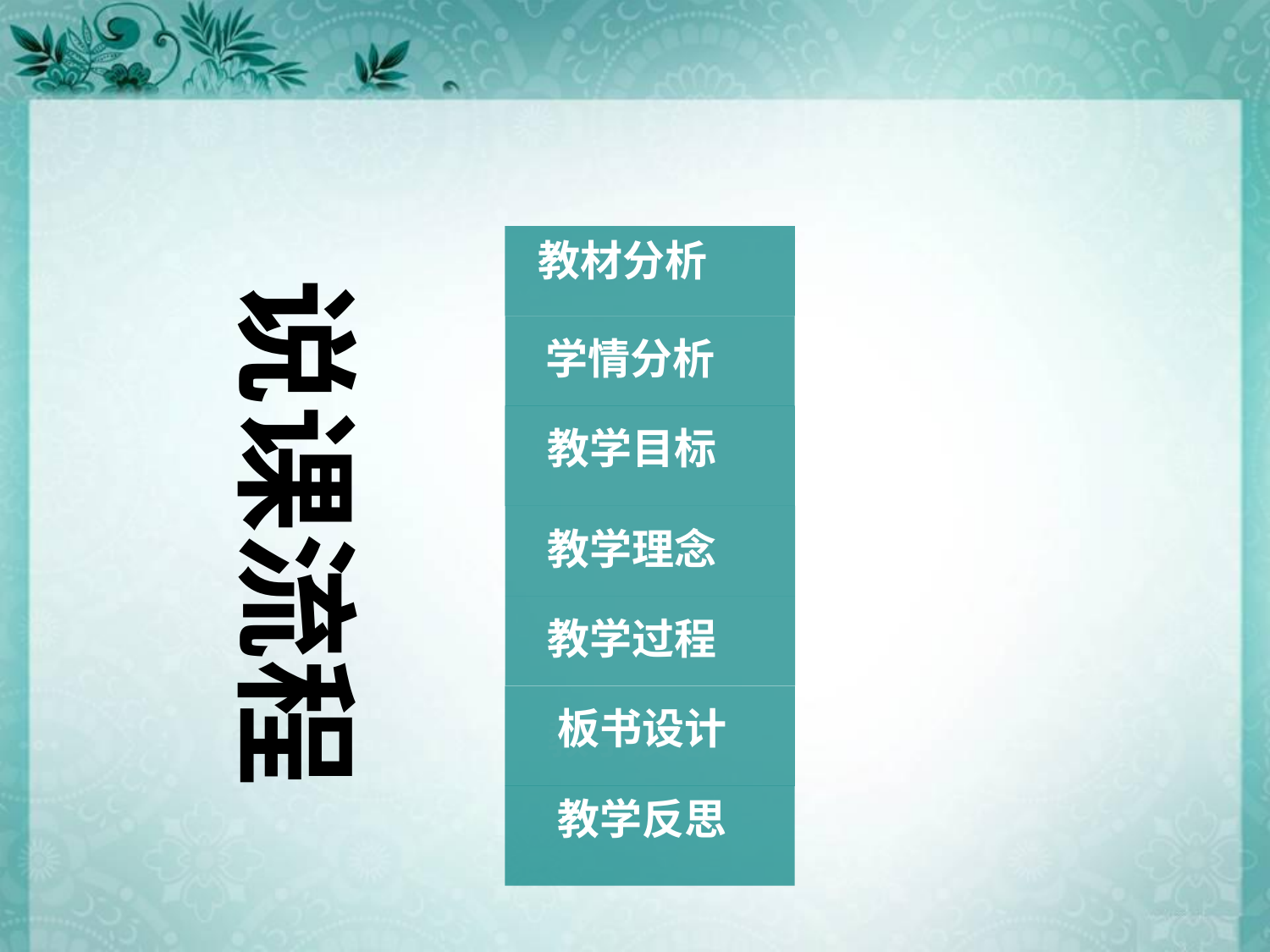

教材分析
说课流程

学情分析

教学目标

教学理念

教学过程

板书设计
教学反思

教学反思